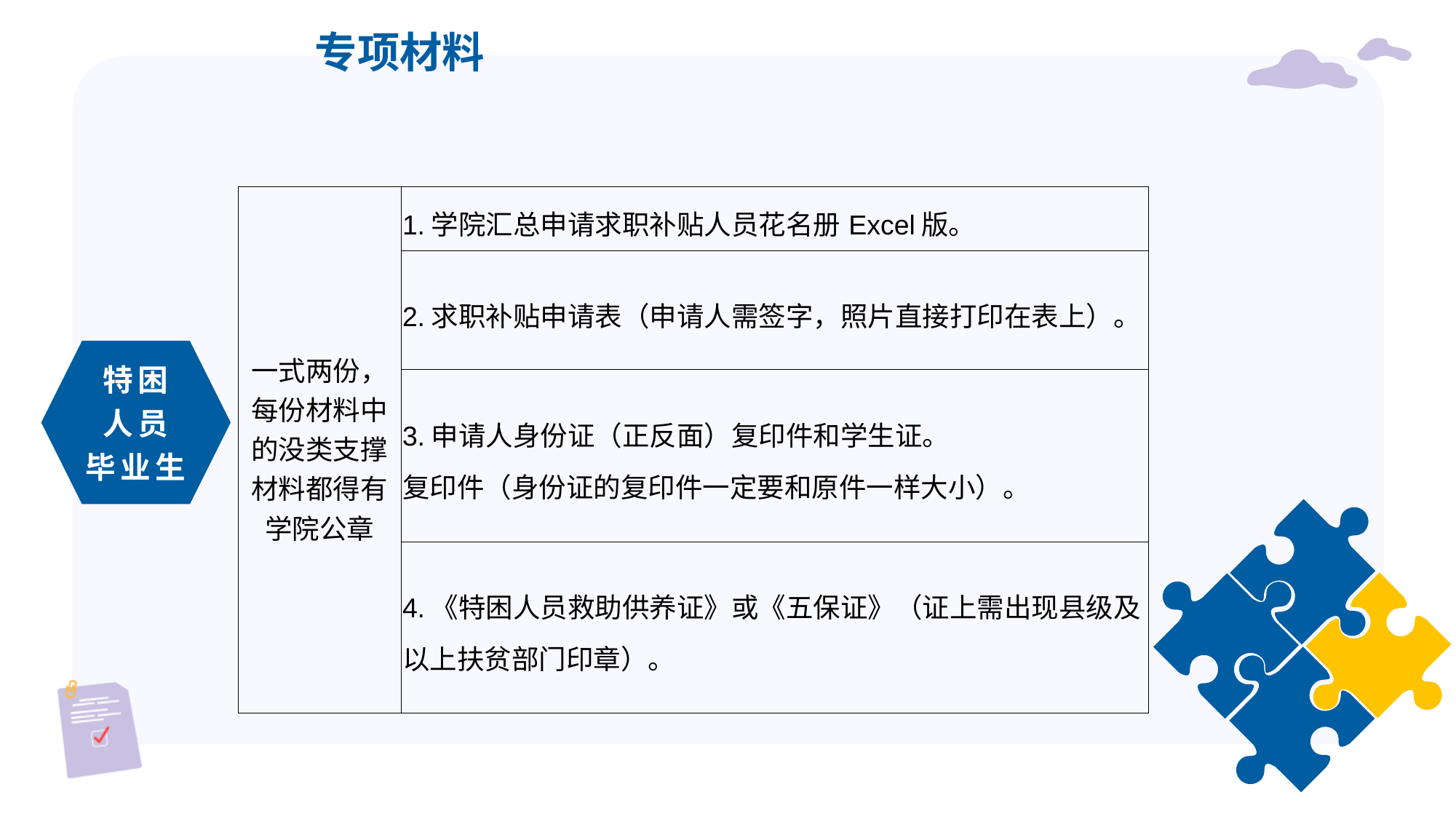

专项材料
| 一式两份，每份材料中的没类支撑材料都得有学院公章 | 1.学院汇总申请求职补贴人员花名册Excel版。 |
| --- | --- |
|  | 2.求职补贴申请表（申请人需签字，照片直接打印在表上）。 |
|  | 3.申请人身份证（正反面）复印件和学生证。 复印件（身份证的复印件一定要和原件一样大小）。 |
|  | 4.《特困人员救助供养证》或《五保证》（证上需出现县级及以上扶贫部门印章）。 |

特困
人员
毕业生